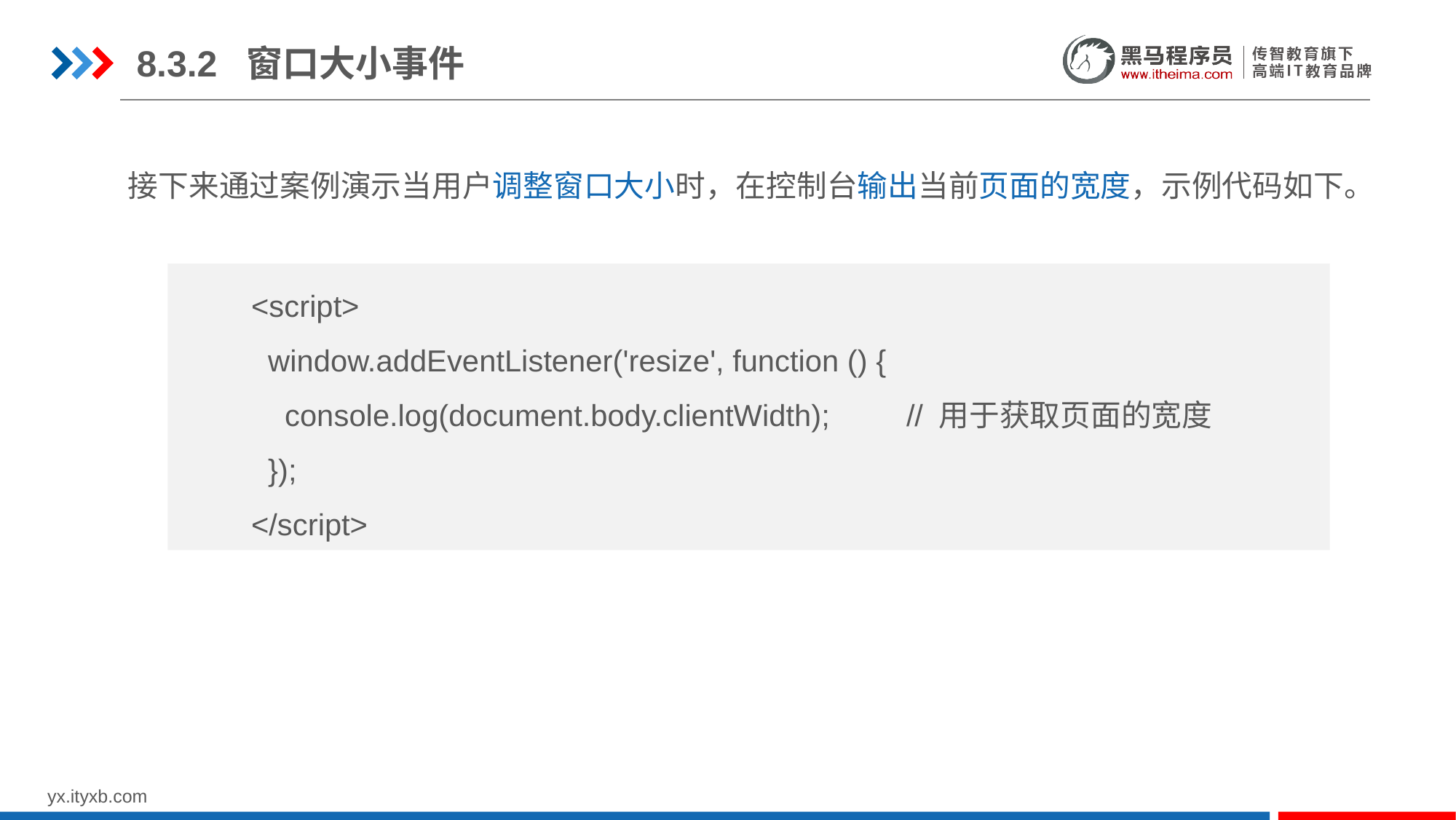

8.3.2  窗口大小事件
接下来通过案例演示当用户调整窗口大小时，在控制台输出当前页面的宽度，示例代码如下。
<script>
  window.addEventListener('resize', function () {
    console.log(document.body.clientWidth);	// 用于获取页面的宽度
  });
</script>